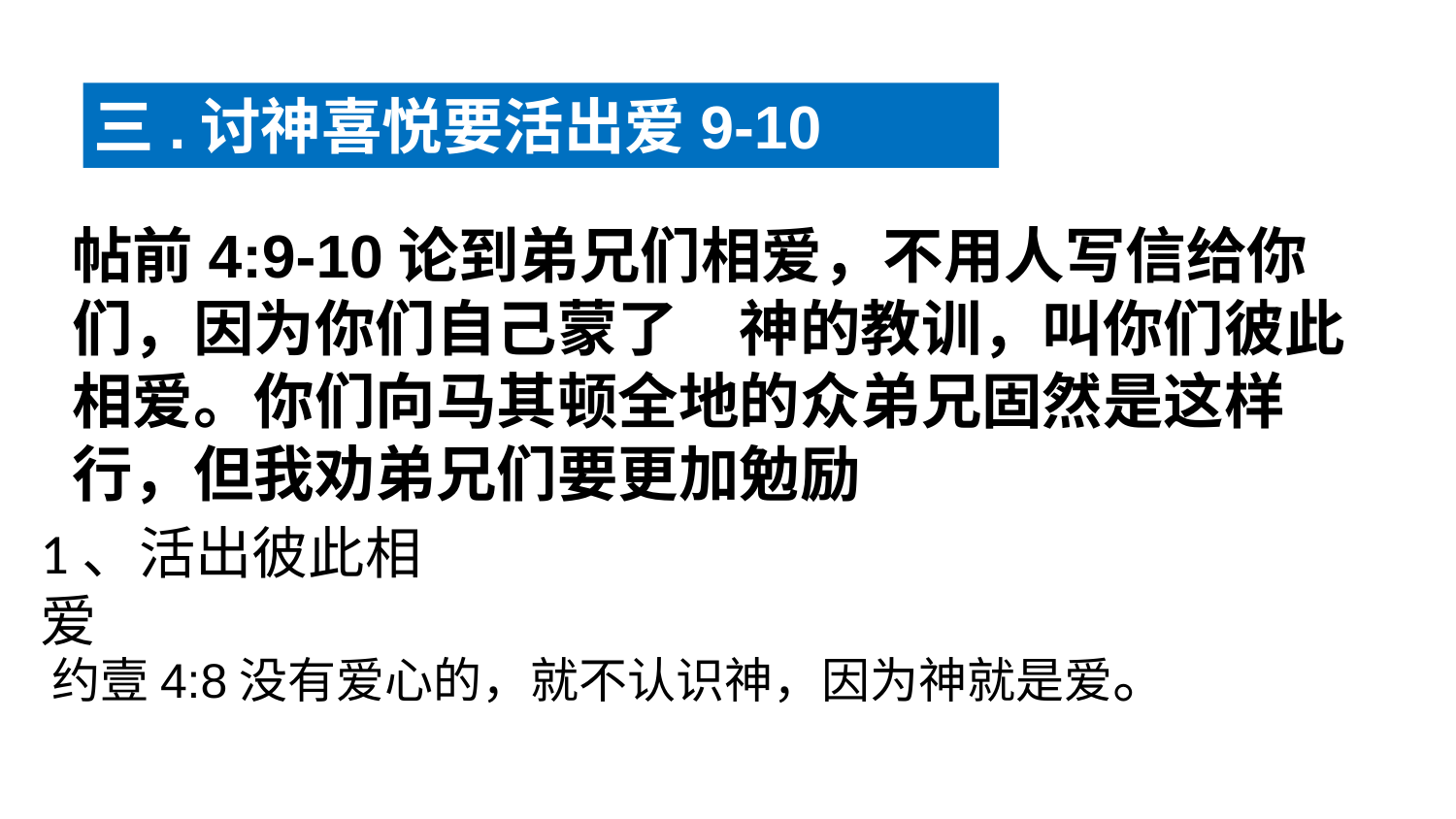

三.讨神喜悦要活出爱9-10

帖前4:9-10论到弟兄们相爱，不用人写信给你们，因为你们自己蒙了　神的教训，叫你们彼此相爱。你们向马其顿全地的众弟兄固然是这样行，但我劝弟兄们要更加勉励
1、活出彼此相爱
约壹4:8没有爱心的，就不认识神，因为神就是爱。